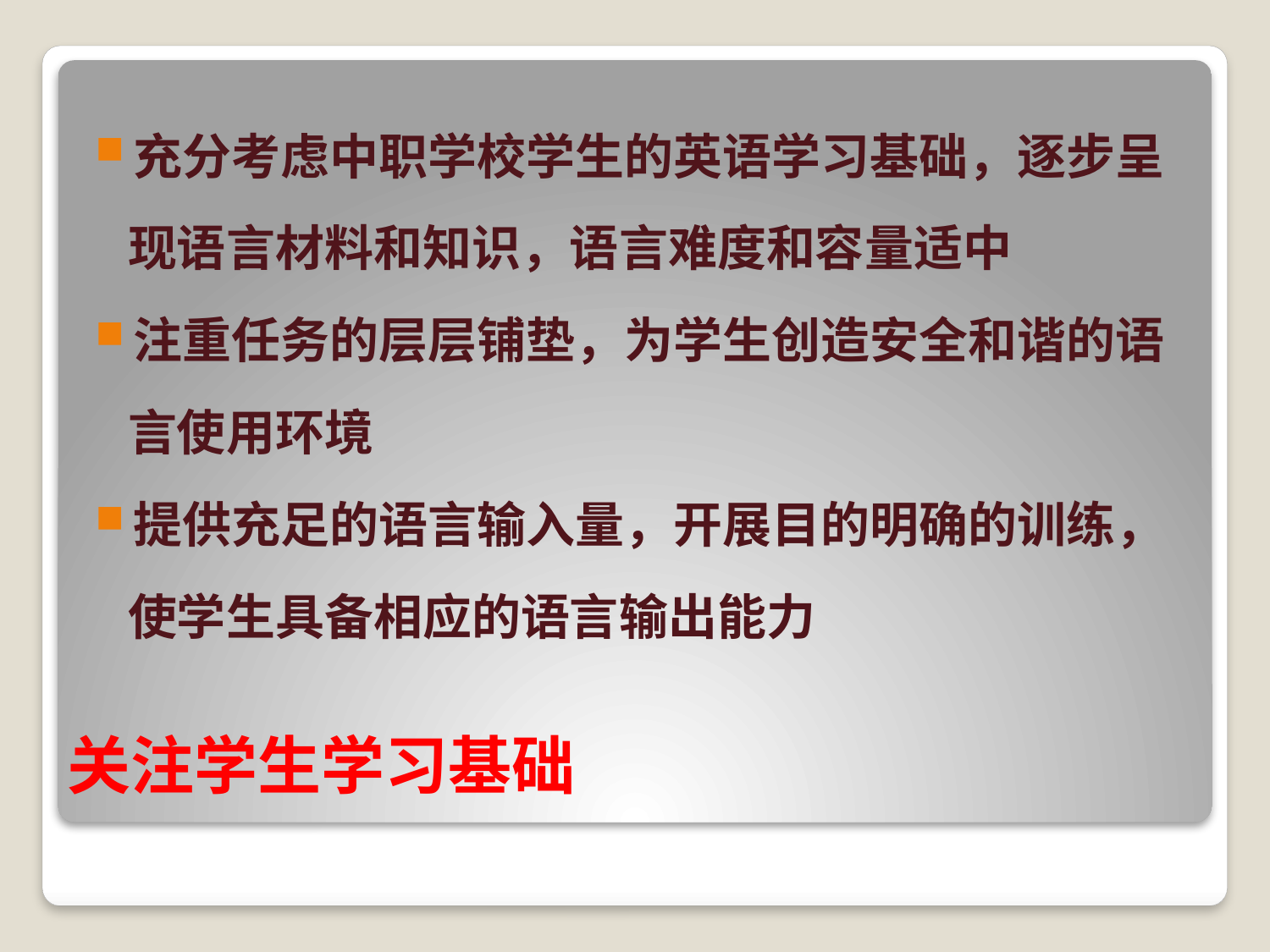

充分考虑中职学校学生的英语学习基础，逐步呈
  现语言材料和知识，语言难度和容量适中
注重任务的层层铺垫，为学生创造安全和谐的语
  言使用环境
提供充足的语言输入量，开展目的明确的训练，
  使学生具备相应的语言输出能力

# 关注学生学习基础